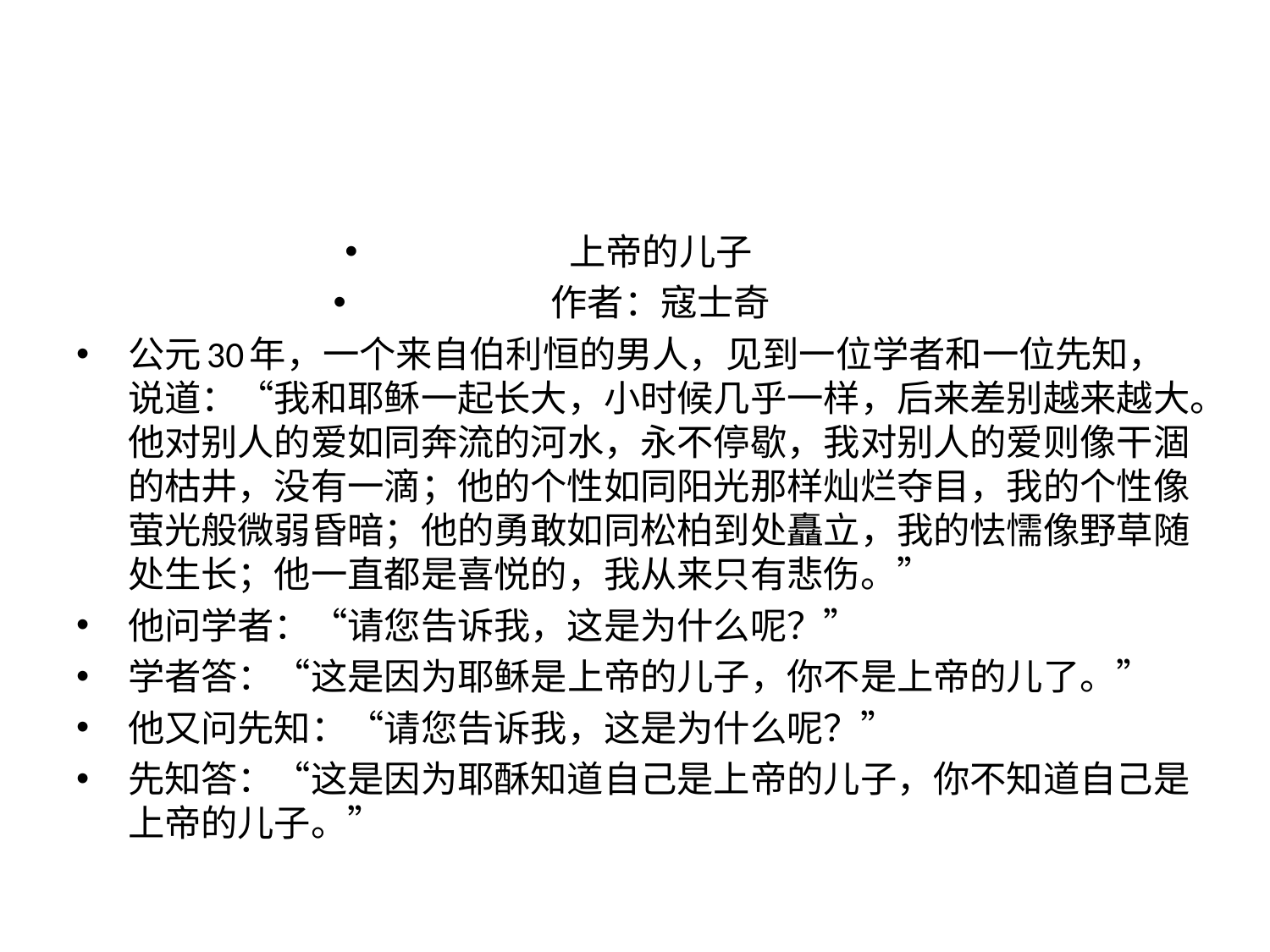

#
上帝的儿子
作者：寇士奇
公元30年，一个来自伯利恒的男人，见到一位学者和一位先知，说道：“我和耶稣一起长大，小时候几乎一样，后来差别越来越大。他对别人的爱如同奔流的河水，永不停歇，我对别人的爱则像干涸的枯井，没有一滴；他的个性如同阳光那样灿烂夺目，我的个性像萤光般微弱昏暗；他的勇敢如同松柏到处矗立，我的怯懦像野草随处生长；他一直都是喜悦的，我从来只有悲伤。”
他问学者：“请您告诉我，这是为什么呢？”
学者答：“这是因为耶稣是上帝的儿子，你不是上帝的儿了。”
他又问先知：“请您告诉我，这是为什么呢？”
先知答：“这是因为耶酥知道自己是上帝的儿子，你不知道自己是上帝的儿子。”